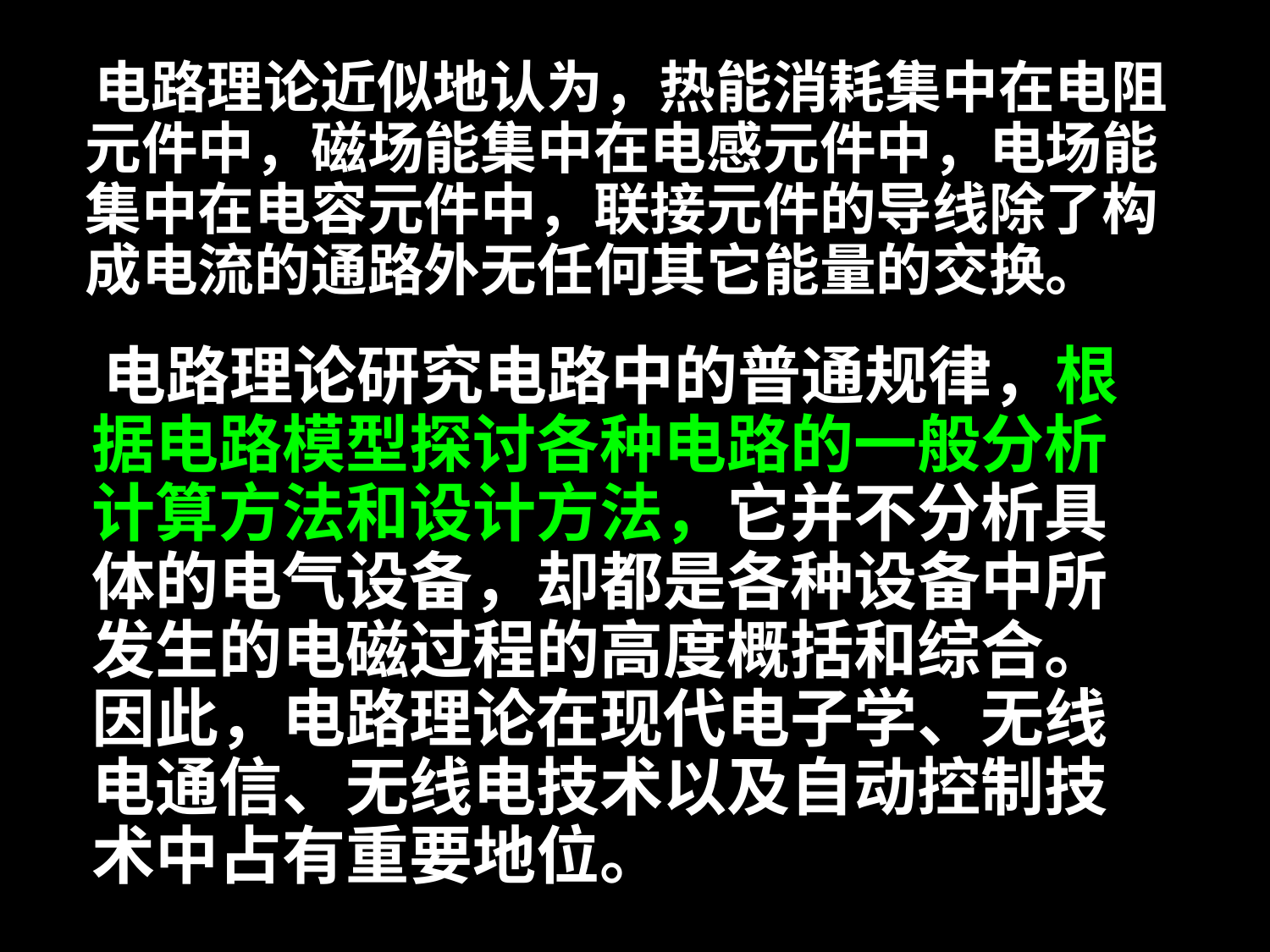

电路理论近似地认为，热能消耗集中在电阻元件中，磁场能集中在电感元件中，电场能集中在电容元件中，联接元件的导线除了构成电流的通路外无任何其它能量的交换。
   电路理论研究电路中的普通规律，根据电路模型探讨各种电路的一般分析计算方法和设计方法，它并不分析具体的电气设备，却都是各种设备中所发生的电磁过程的高度概括和综合。因此，电路理论在现代电子学、无线电通信、无线电技术以及自动控制技术中占有重要地位。